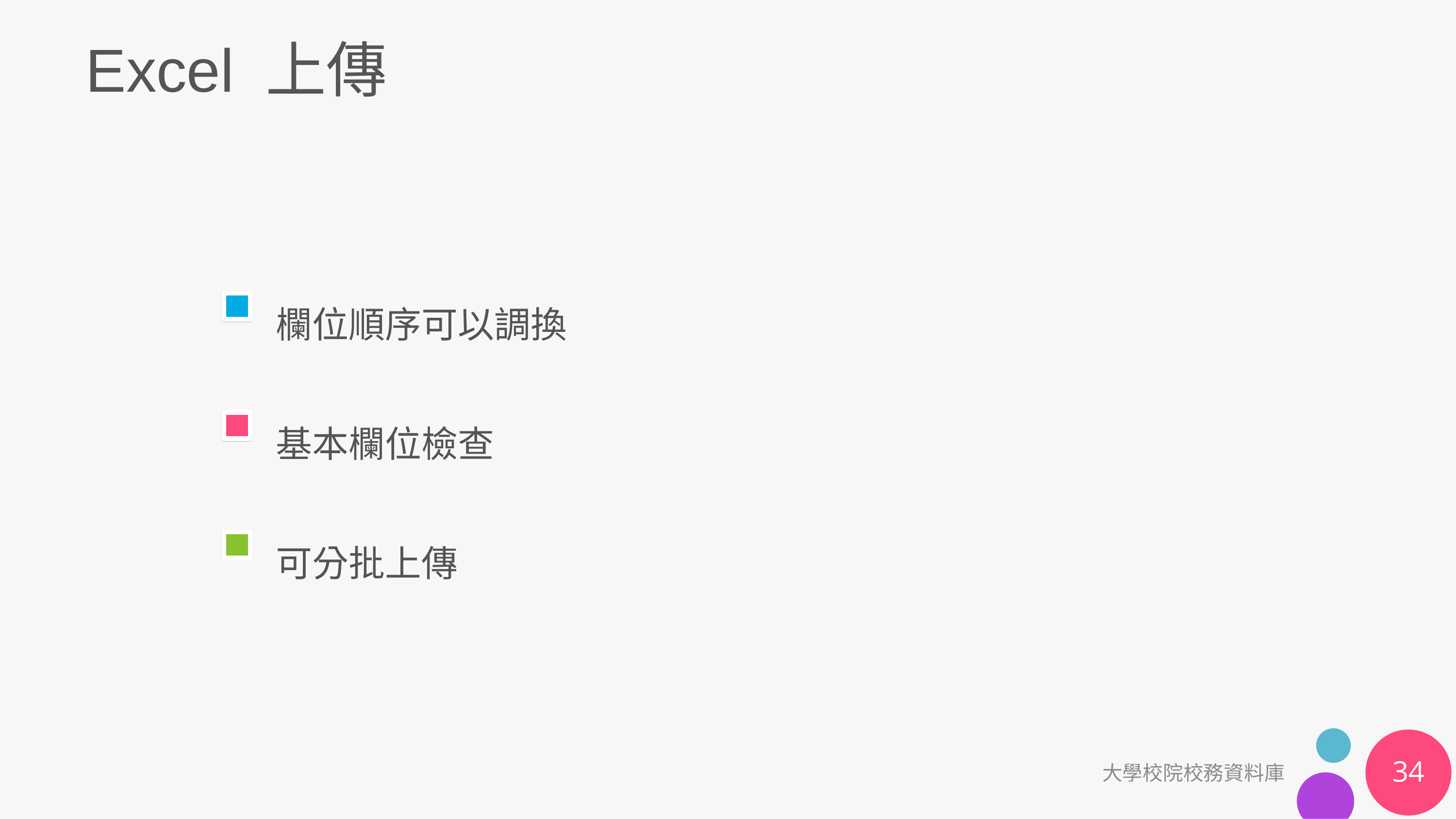

# Excel 上傳
欄位順序可以調換
基本欄位檢查
可分批上傳
34
大學校院校務資料庫